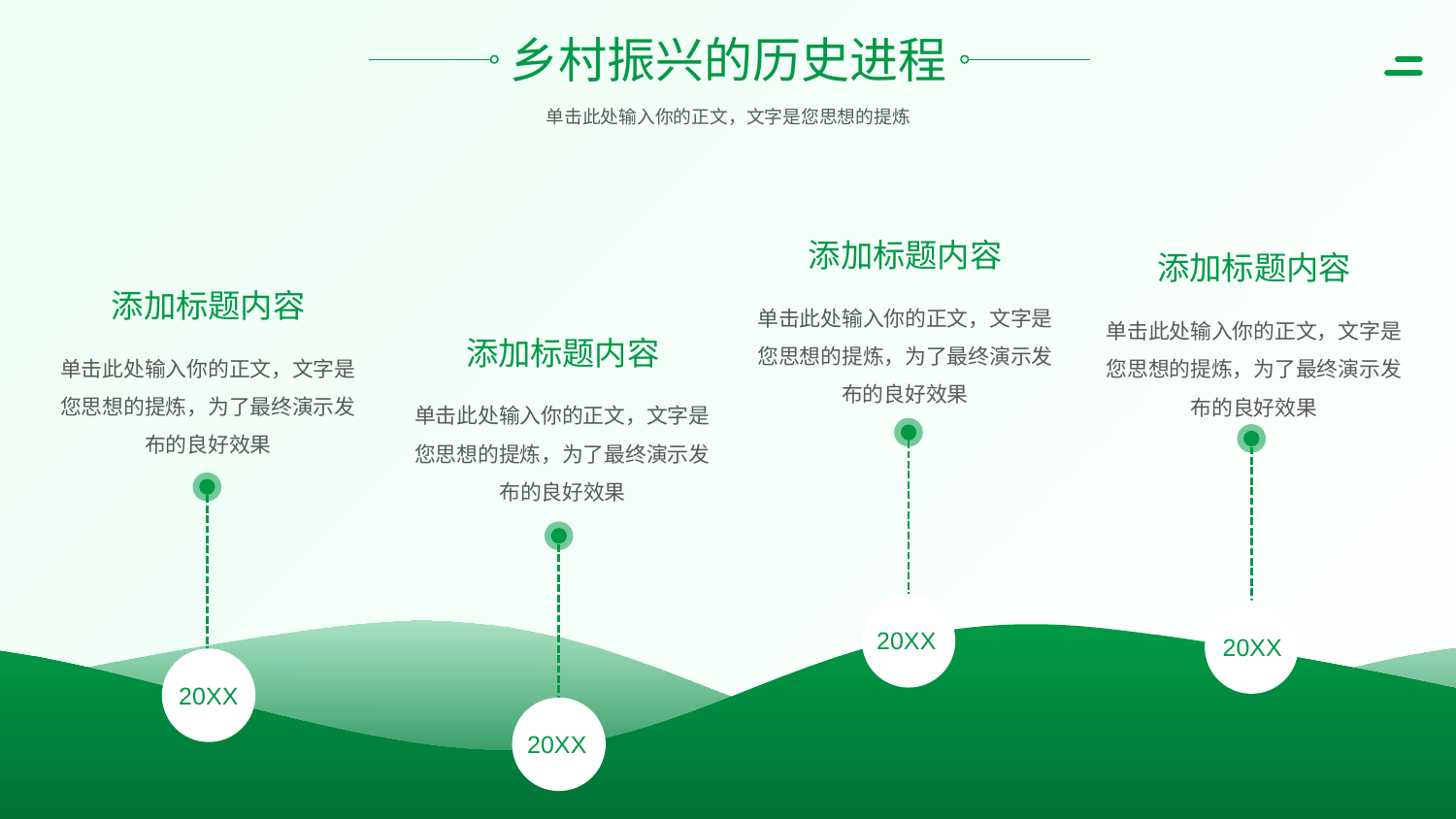

乡村振兴的历史进程

单击此处输入你的正文，文字是您思想的提炼
添加标题内容
添加标题内容
添加标题内容
单击此处输入你的正文，文字是您思想的提炼，为了最终演示发布的良好效果
单击此处输入你的正文，文字是您思想的提炼，为了最终演示发布的良好效果
添加标题内容
单击此处输入你的正文，文字是您思想的提炼，为了最终演示发布的良好效果
单击此处输入你的正文，文字是您思想的提炼，为了最终演示发布的良好效果

20XX

20XX

20XX

20XX